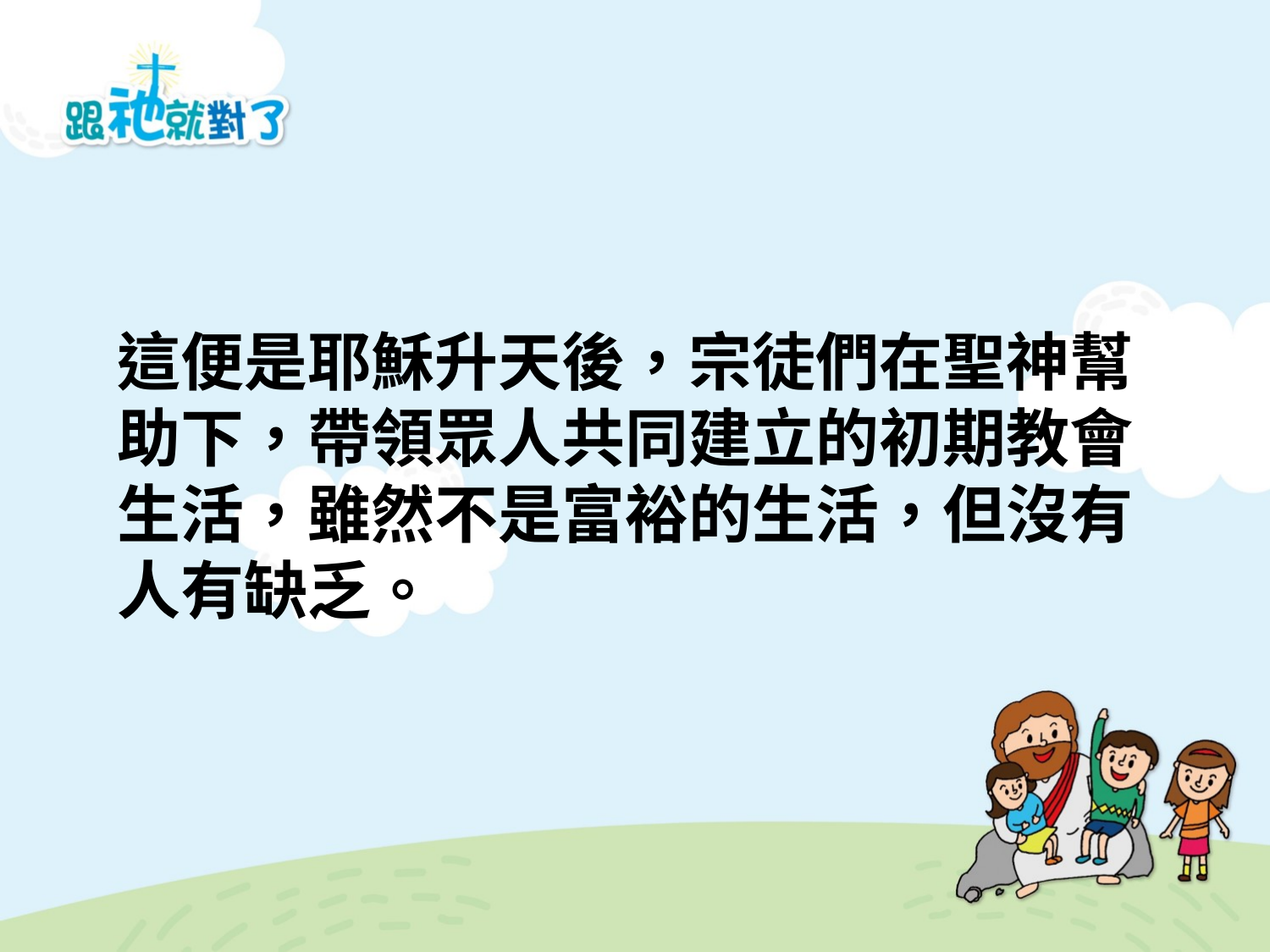

這便是耶穌升天後，宗徒們在聖神幫助下，帶領眾人共同建立的初期教會生活，雖然不是富裕的生活，但沒有人有缺乏。